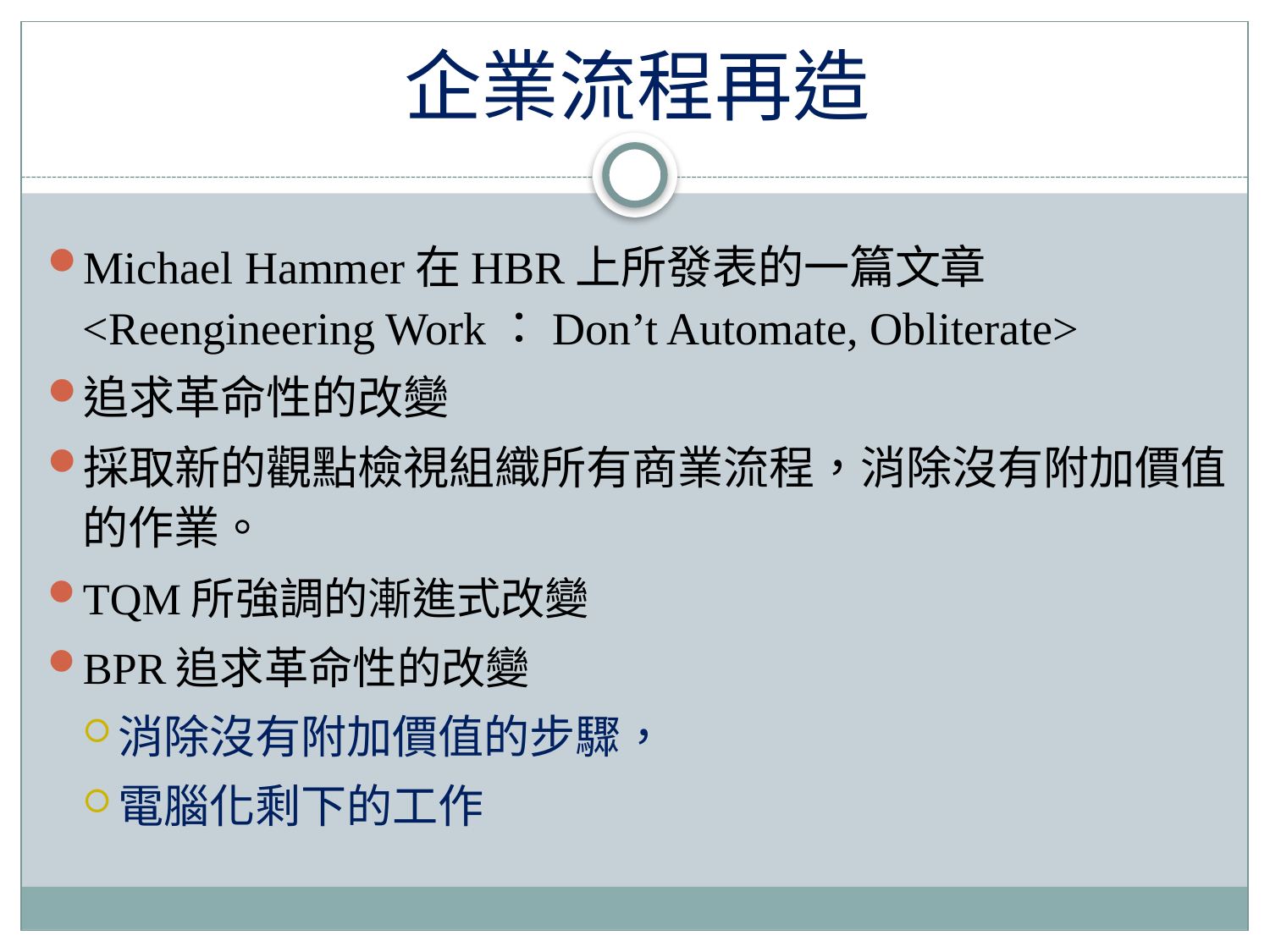

# 企業流程再造
Michael Hammer在HBR上所發表的一篇文章 <Reengineering Work：Don’t Automate, Obliterate>
追求革命性的改變
採取新的觀點檢視組織所有商業流程，消除沒有附加價值的作業。
TQM所強調的漸進式改變
BPR追求革命性的改變
消除沒有附加價值的步驟，
電腦化剩下的工作